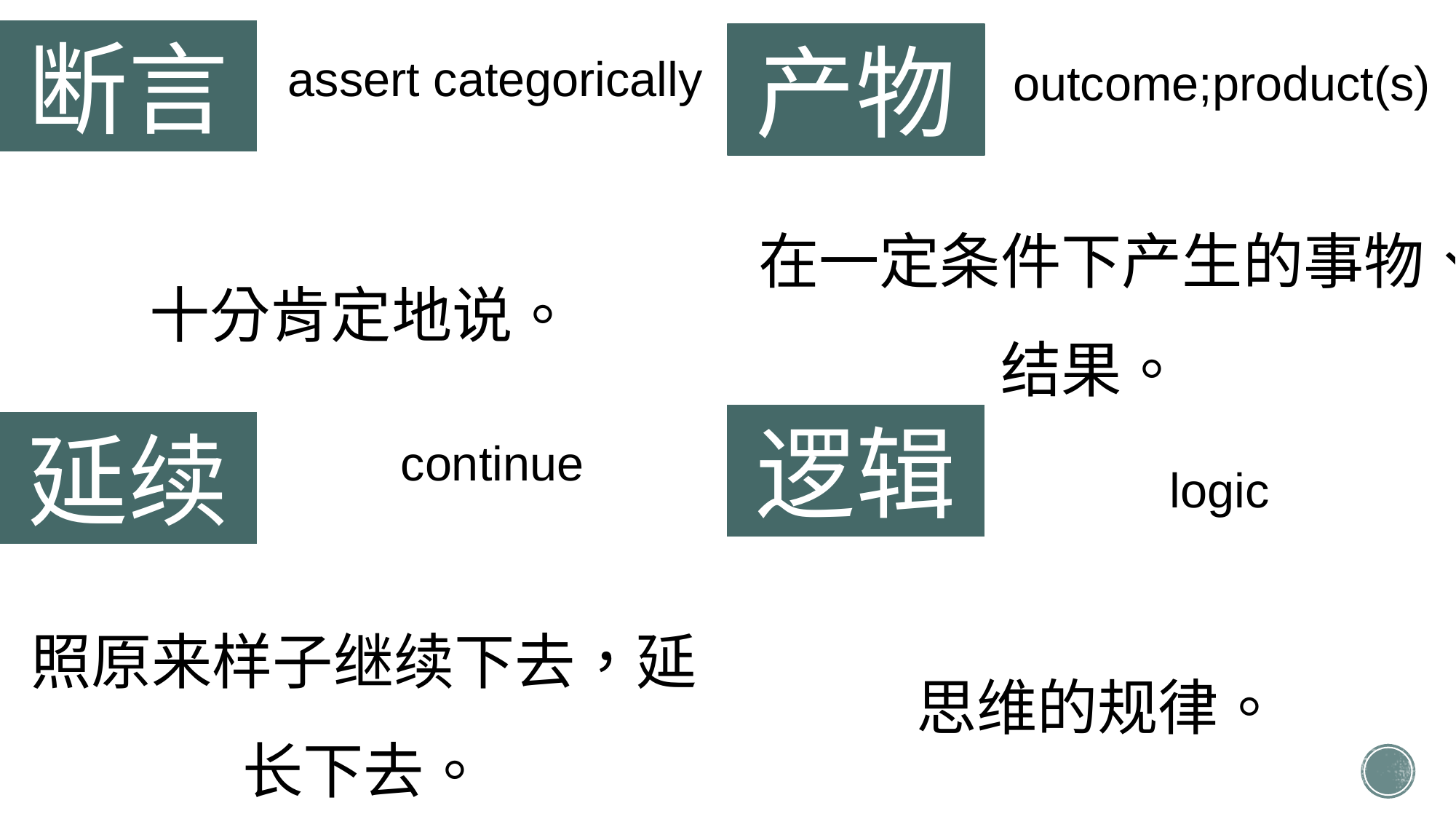

断言
产物
assert categorically
outcome;product(s)
在一定条件下产生的事物、结果。
十分肯定地说。
逻辑
延续
continue
logic
照原来样子继续下去，延长下去。
思维的规律。